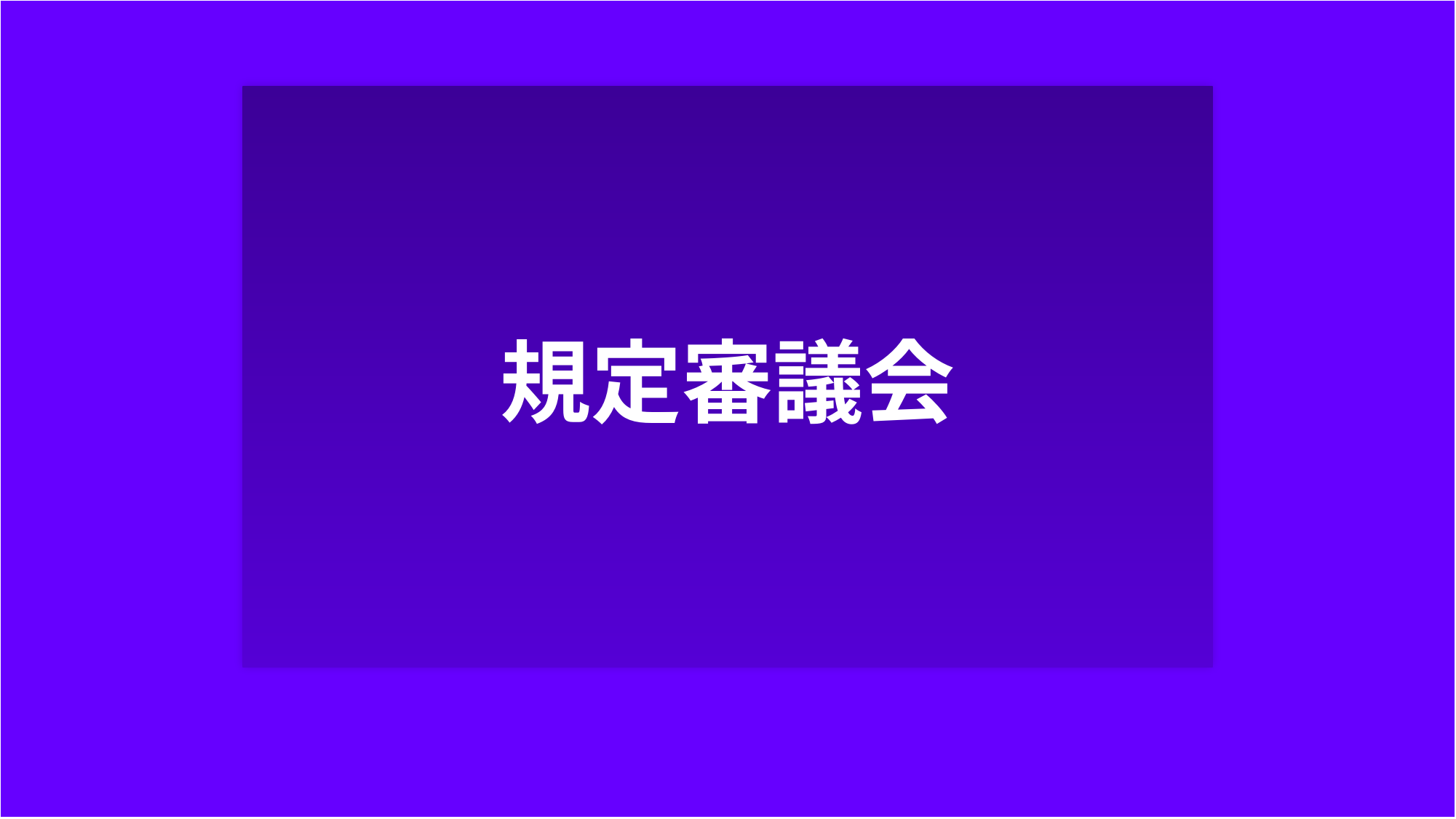

|  |
| --- |
| 規定審議会 |
| --- |